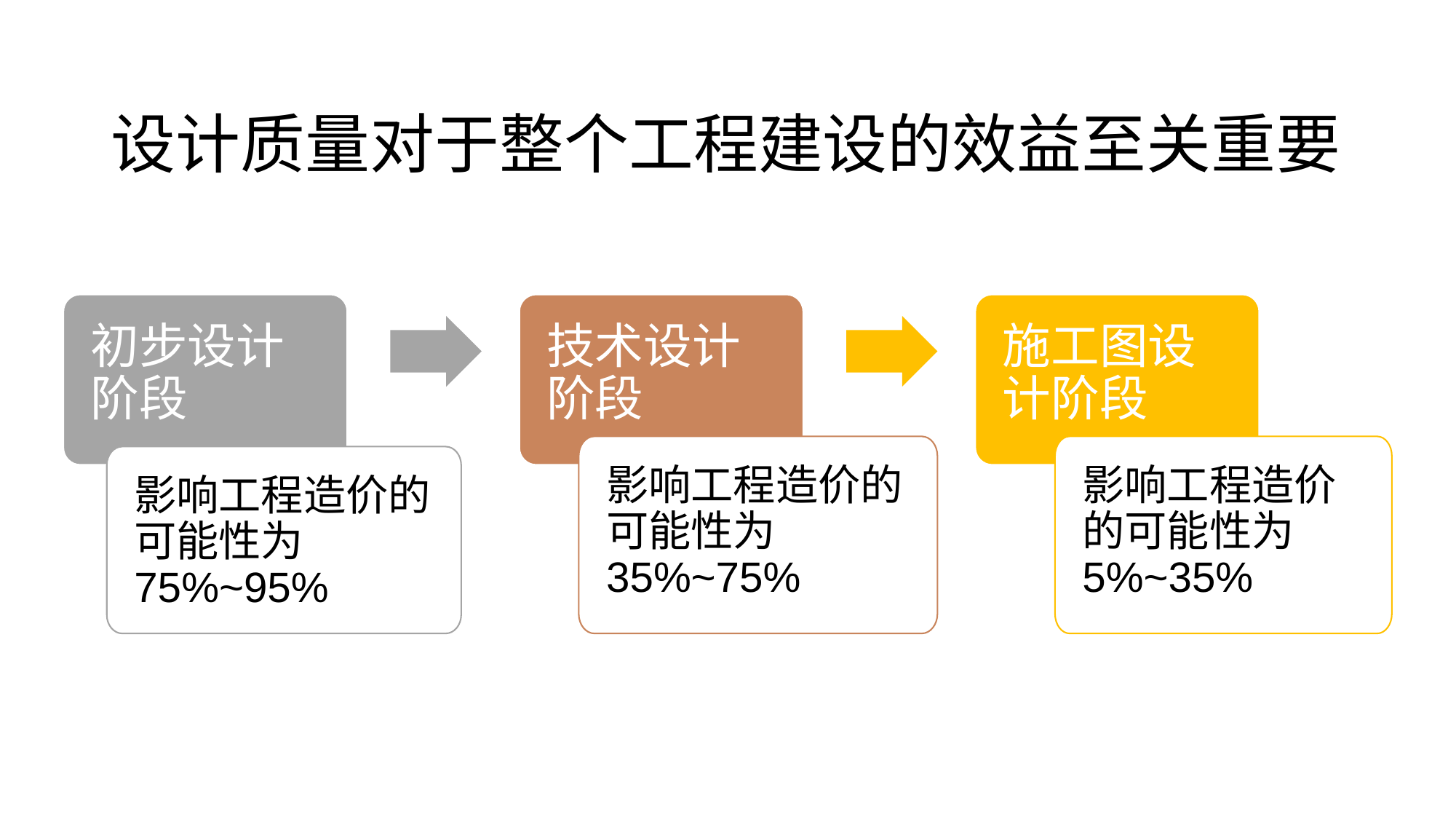

# 设计质量对于整个工程建设的效益至关重要
初步设计阶段
技术设计阶段
施工图设计阶段

影响工程造价的可能性为5%~35%
影响工程造价的可能性为35%~75%
影响工程造价的可能性为75%~95%